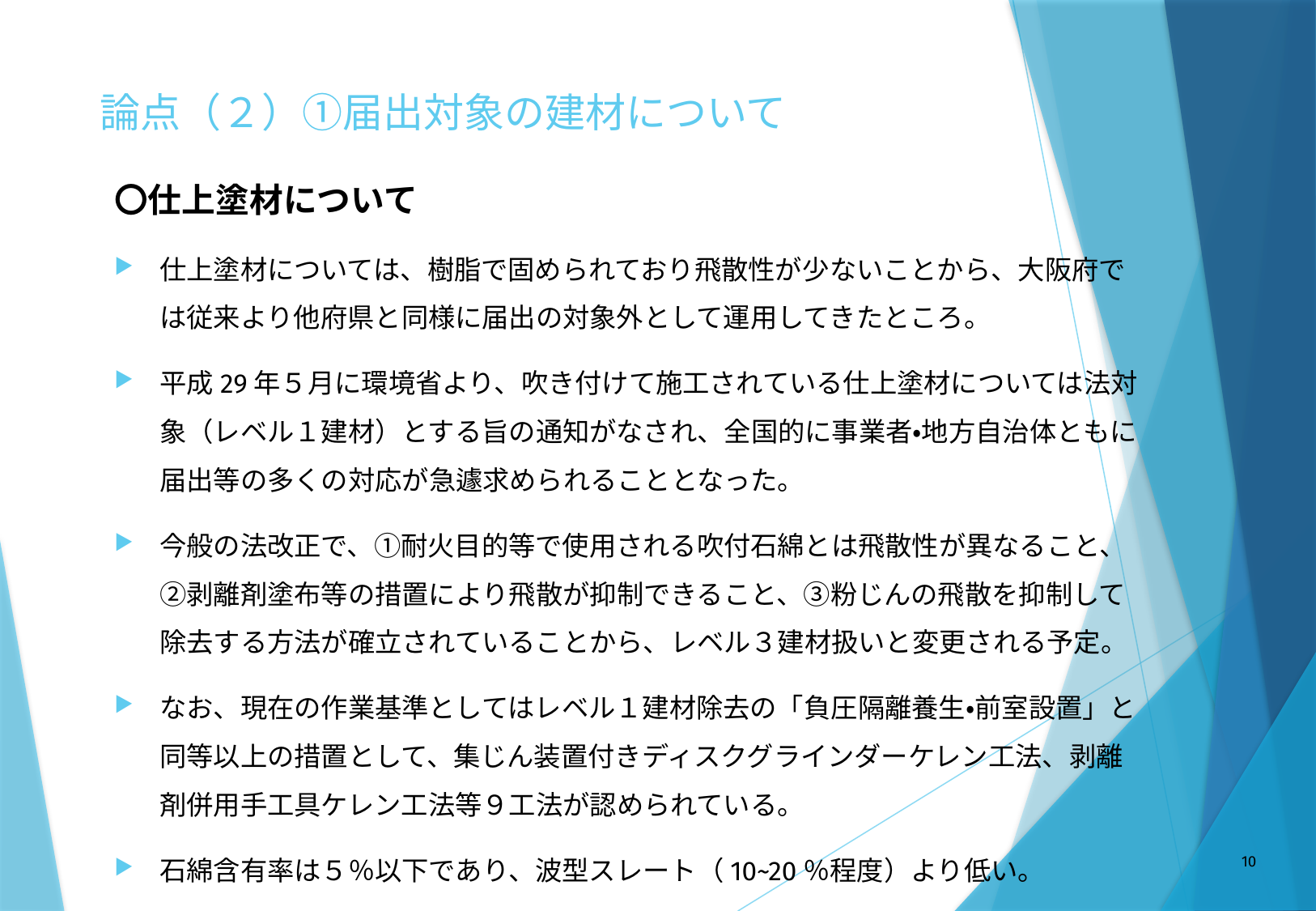

# 論点（２）①届出対象の建材について
〇仕上塗材について
仕上塗材については、樹脂で固められており飛散性が少ないことから、大阪府では従来より他府県と同様に届出の対象外として運用してきたところ。
平成29年５月に環境省より、吹き付けて施工されている仕上塗材については法対象（レベル１建材）とする旨の通知がなされ、全国的に事業者・地方自治体ともに届出等の多くの対応が急遽求められることとなった。
今般の法改正で、①耐火目的等で使用される吹付石綿とは飛散性が異なること、②剥離剤塗布等の措置により飛散が抑制できること、③粉じんの飛散を抑制して除去する方法が確立されていることから、レベル３建材扱いと変更される予定。
なお、現在の作業基準としてはレベル１建材除去の「負圧隔離養生・前室設置」と同等以上の措置として、集じん装置付きディスクグラインダーケレン工法、剥離剤併用手工具ケレン工法等９工法が認められている。
石綿含有率は５％以下であり、波型スレート（10~20％程度）より低い。
10